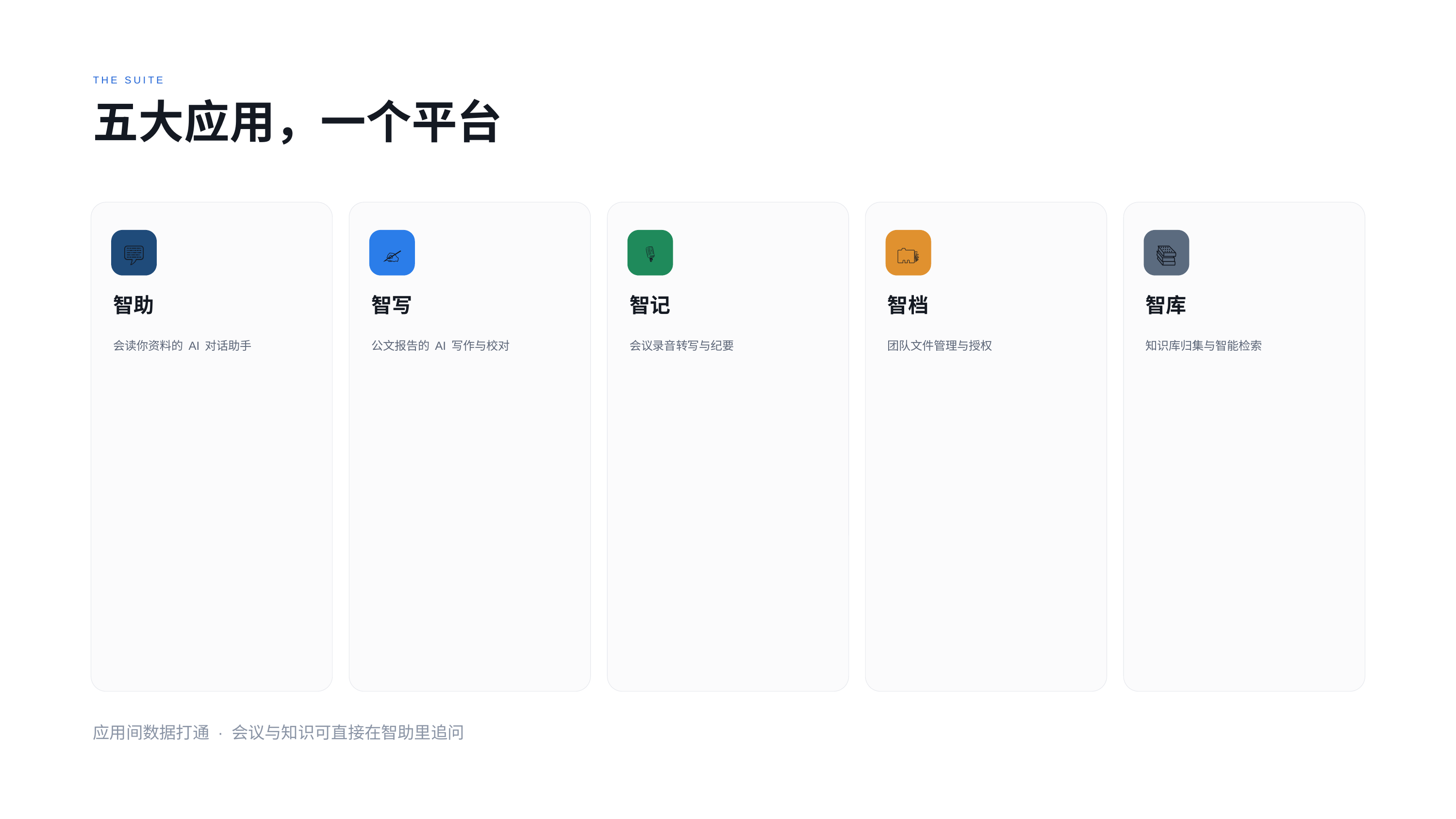

THE SUITE
五大应用，一个平台

💬

✍️

🎙️

🗂️

📚

智助
智写
智记
智档
智库
会读你资料的 AI 对话助手
公文报告的 AI 写作与校对
会议录音转写与纪要
团队文件管理与授权
知识库归集与智能检索
应用间数据打通 · 会议与知识可直接在智助里追问